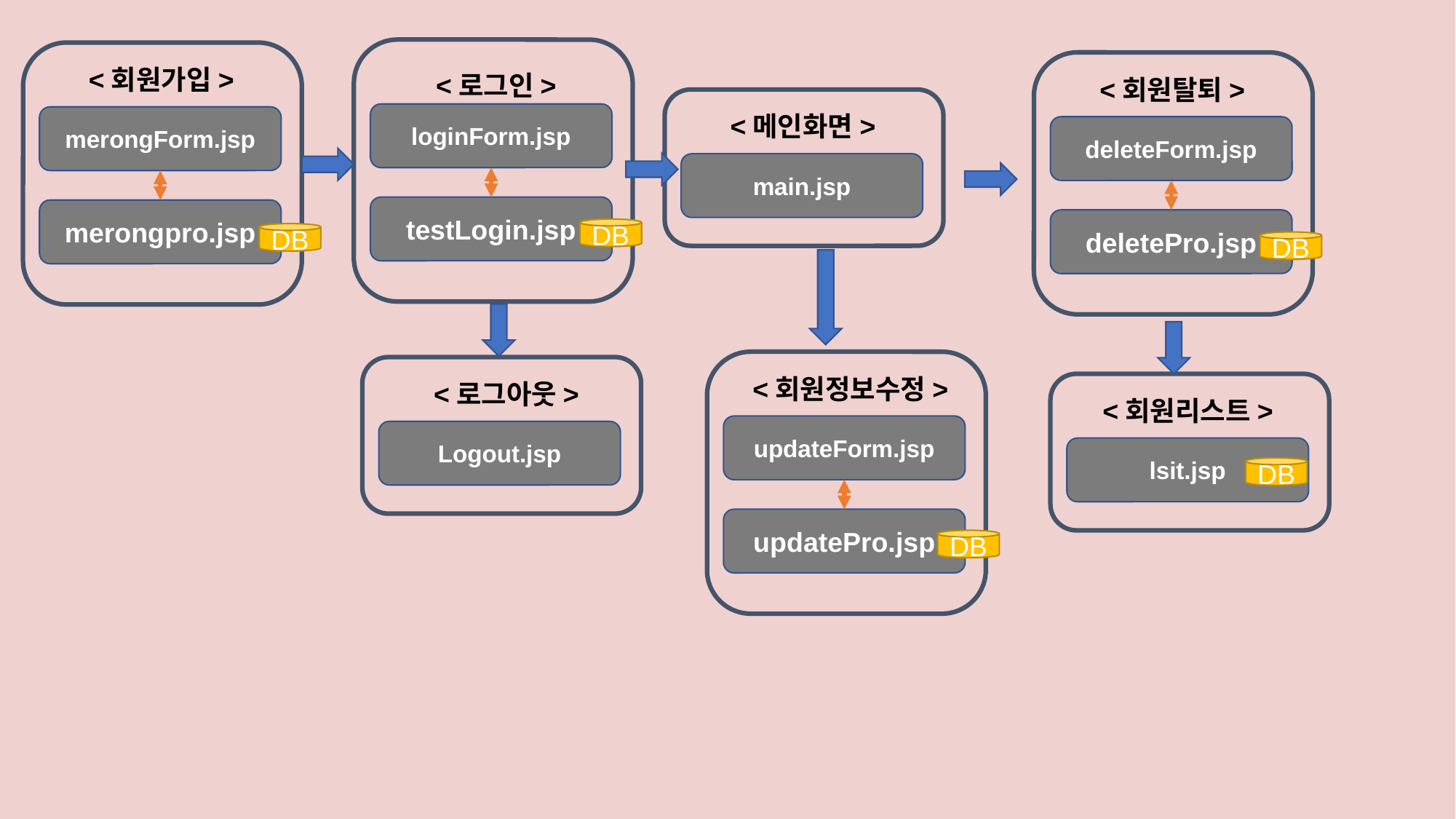

<회원가입>
<로그인>
<회원탈퇴>

loginForm.jsp
<메인화면>
merongForm.jsp
deleteForm.jsp

main.jsp

testLogin.jsp
merongpro.jsp
deletePro.jsp
DB
DB
DB

<회원정보수정>
<로그아웃>

<회원리스트>
updateForm.jsp
Logout.jsp
lsit.jsp
DB
updatePro.jsp
DB